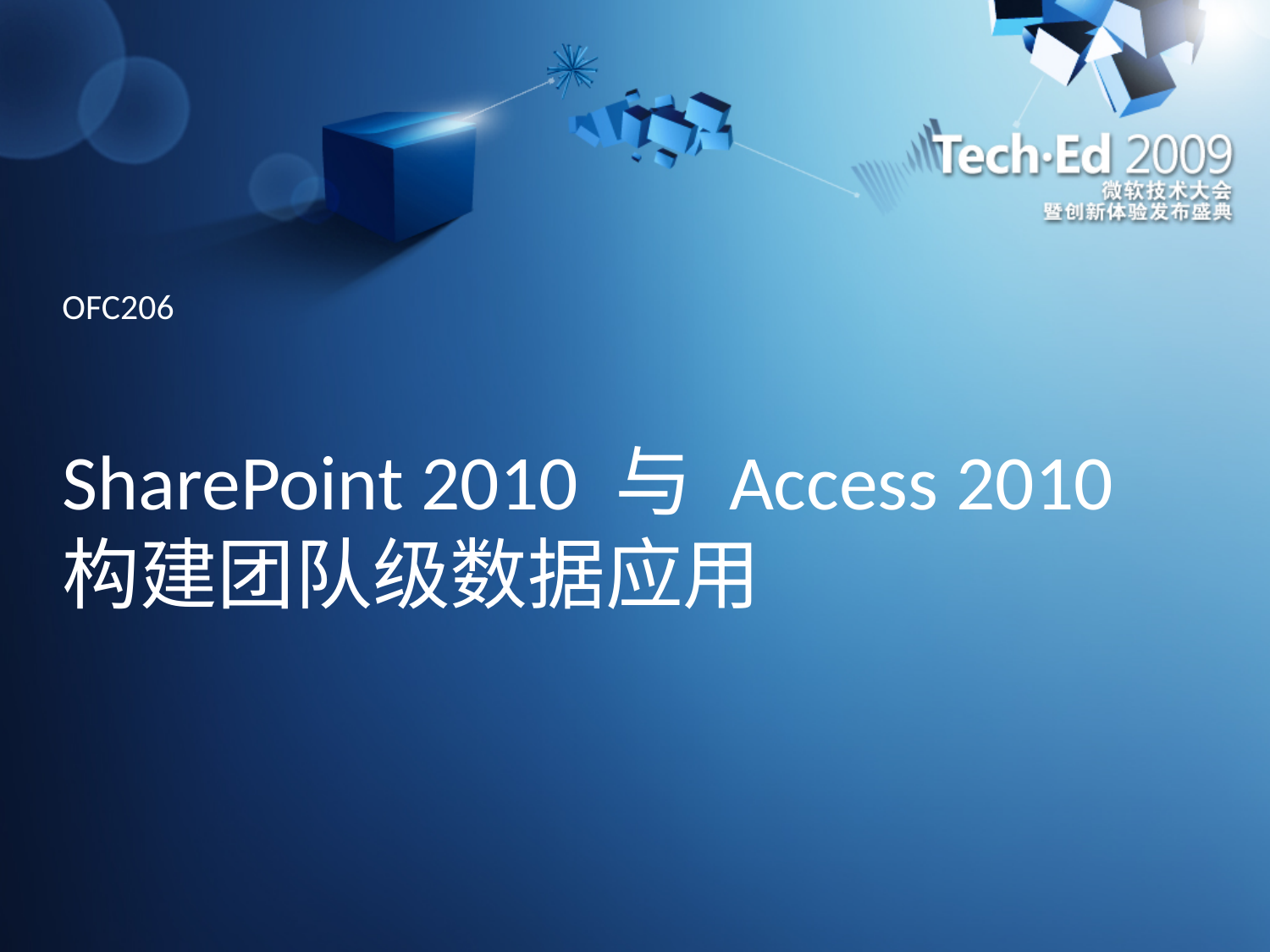

OFC206
# SharePoint 2010 与 Access 2010 构建团队级数据应用